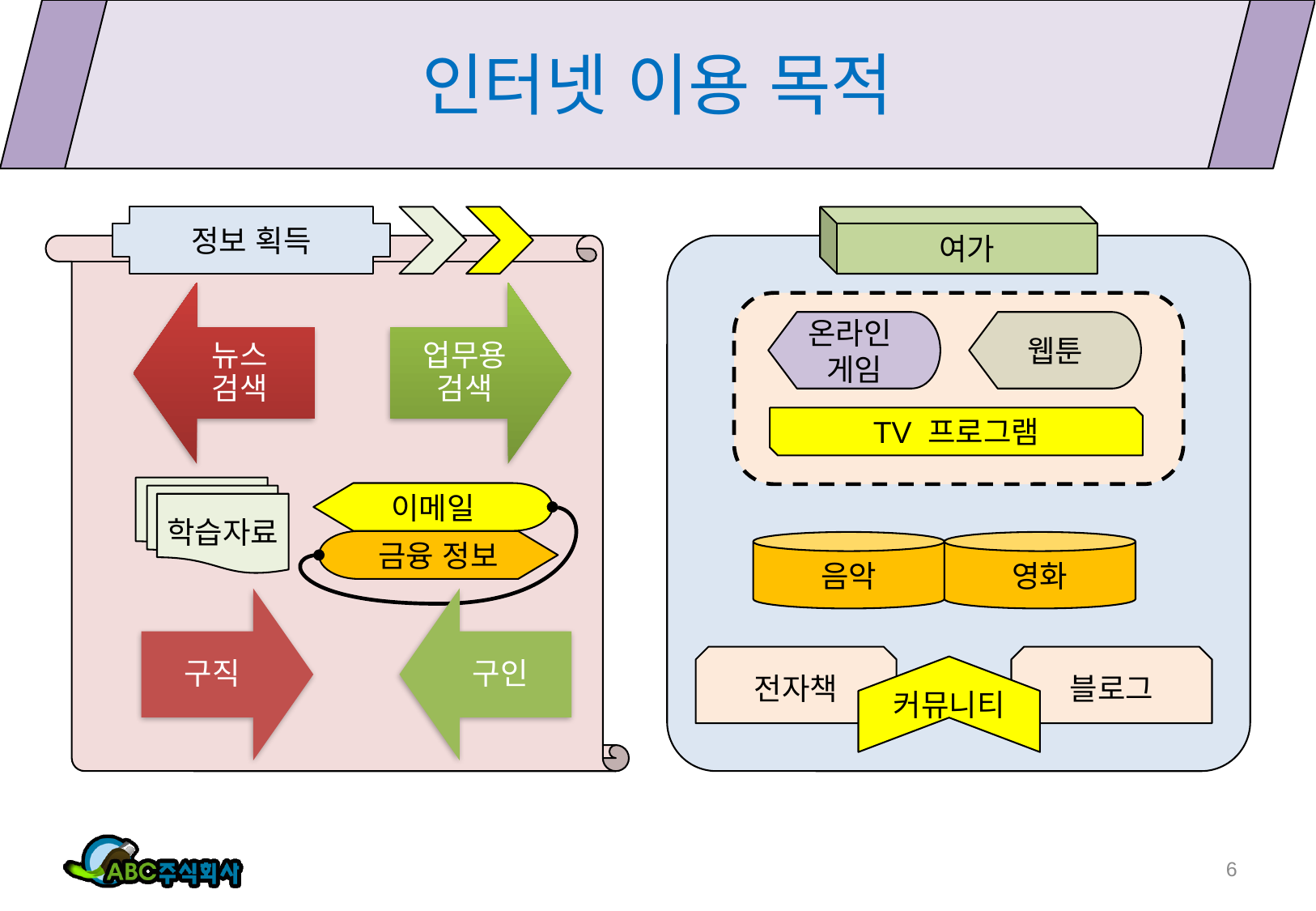

# 인터넷 이용 목적
정보 획득

뉴스 검색
업무용 검색
학습자료
이메일
금융 정보
구직
구인
여가

온라인
게임
웹툰
TV 프로그램
음악
영화
커뮤니티
전자책
블로그
6